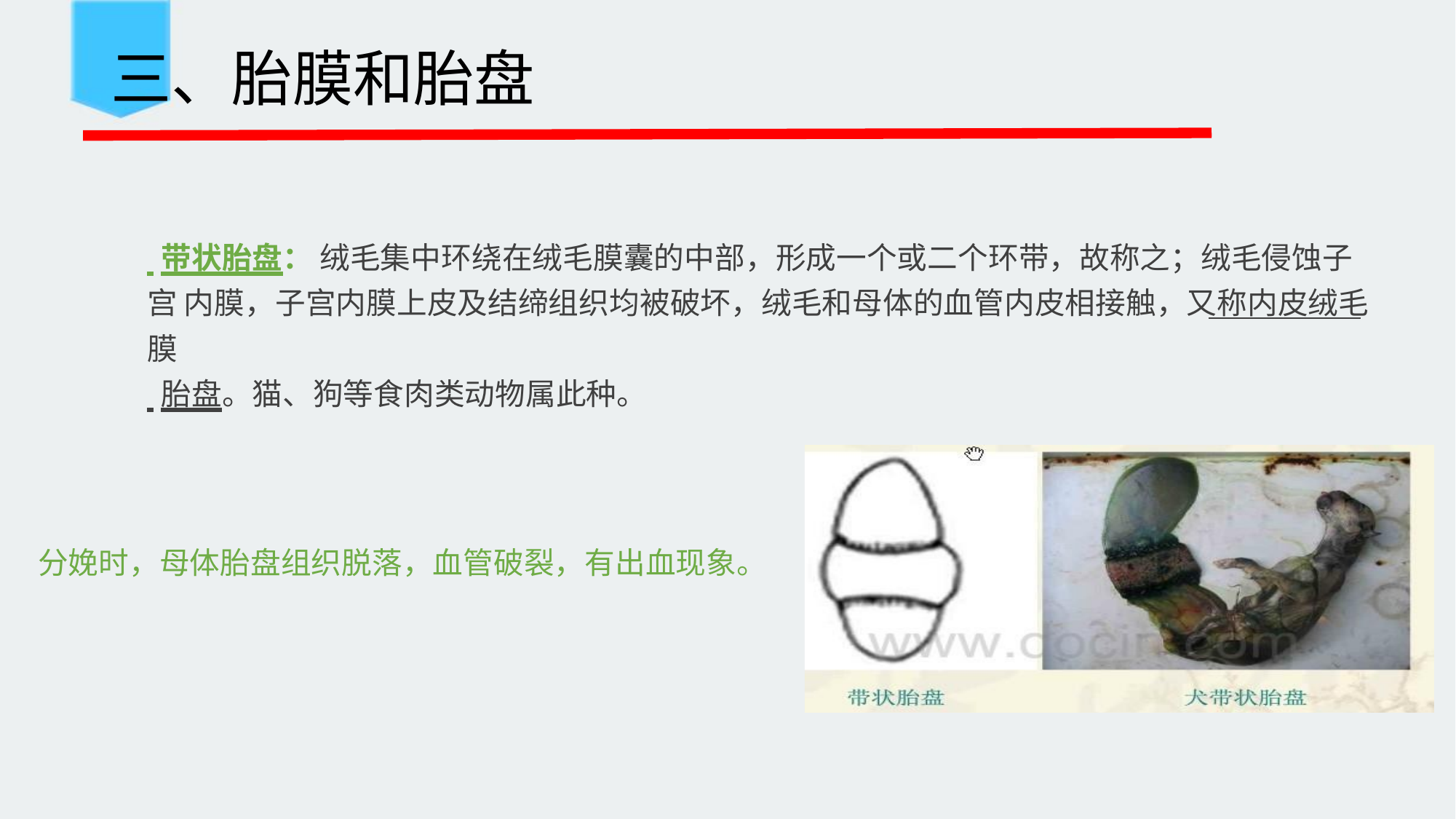

三、胎膜和胎盘
 带状胎盘： 绒毛集中环绕在绒毛膜囊的中部，形成一个或二个环带，故称之；绒毛侵蚀子宫 内膜，子宫内膜上皮及结缔组织均被破坏，绒毛和母体的血管内皮相接触，又称内皮绒毛膜
 胎盘。猫、狗等食肉类动物属此种。

分娩时，母体胎盘组织脱落，血管破裂，有出血现象。